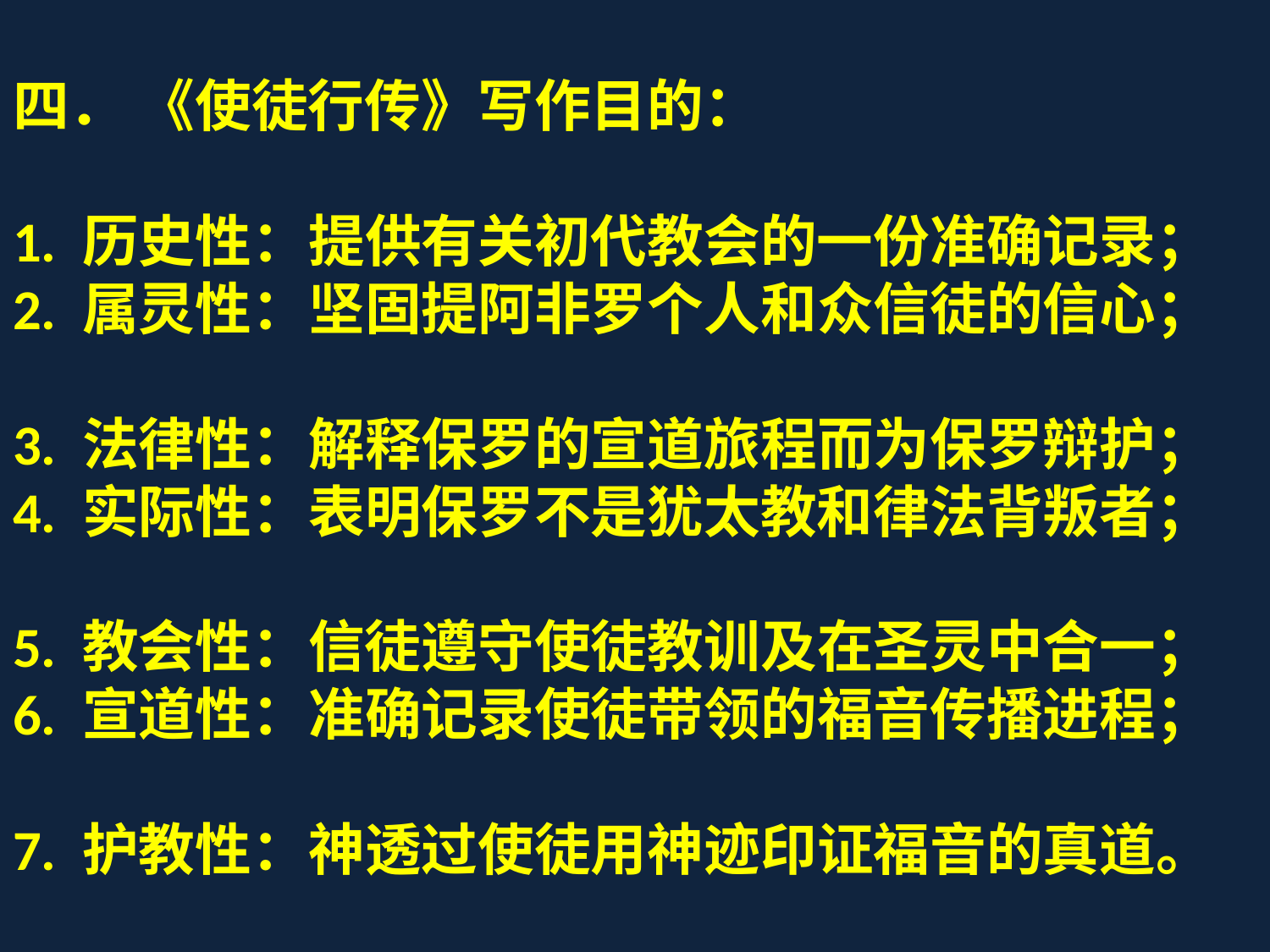

四． 《使徒行传》写作目的：

1. 历史性：提供有关初代教会的一份准确记录；
2. 属灵性：坚固提阿非罗个人和众信徒的信心；

3. 法律性：解释保罗的宣道旅程而为保罗辩护；
4. 实际性：表明保罗不是犹太教和律法背叛者；

5. 教会性：信徒遵守使徒教训及在圣灵中合一；
6. 宣道性：准确记录使徒带领的福音传播进程；

7. 护教性：神透过使徒用神迹印证福音的真道。